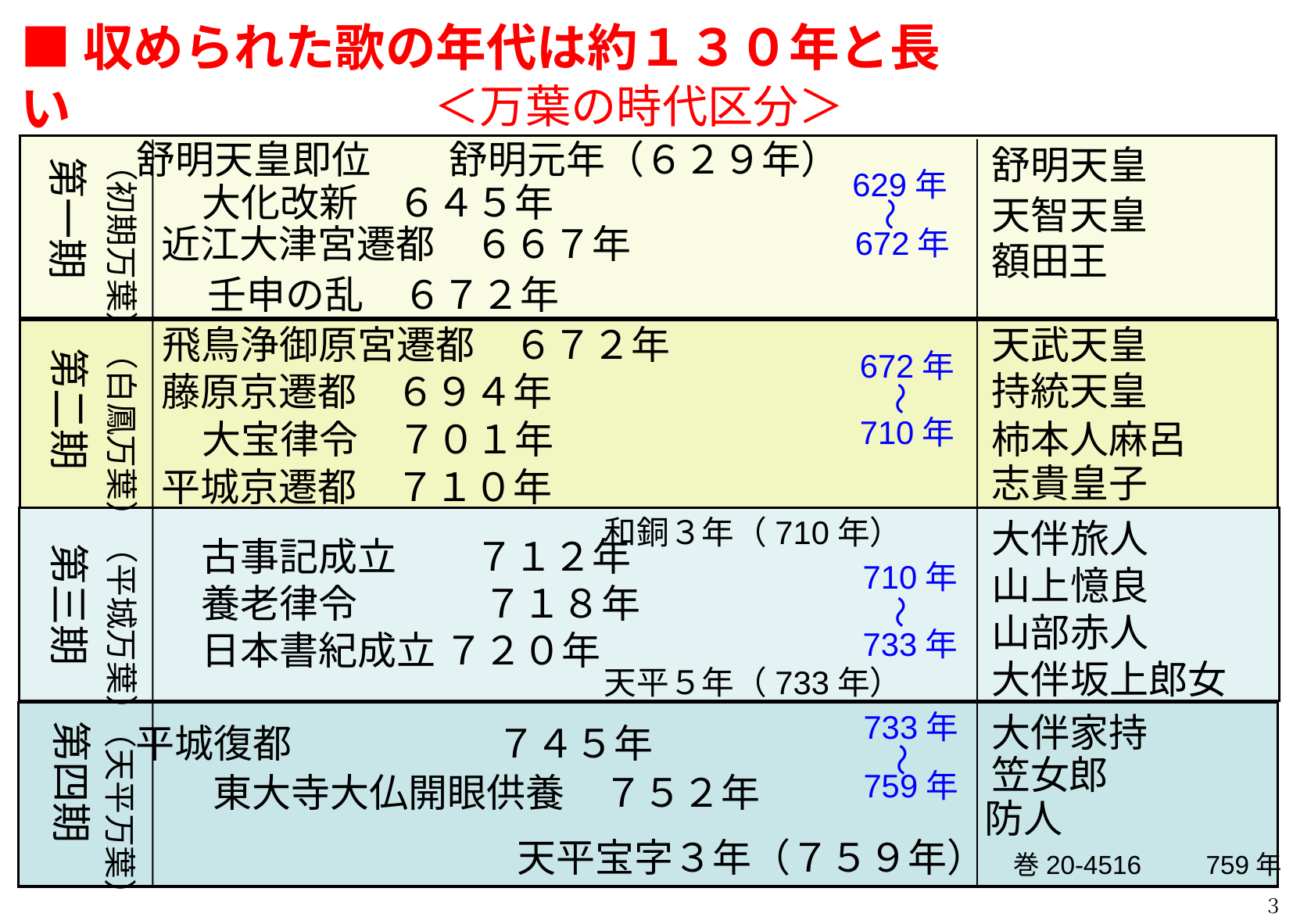

■収められた歌の年代は約１３０年と長い
＜万葉の時代区分＞
舒明天皇即位　　舒明元年（６２９年）
舒明天皇

（初期万葉）
第一期
629年
大化改新　６４５年
天智天皇
～
近江大津宮遷都　６６７年
672年
額田王
壬申の乱　６７２年
飛鳥浄御原宮遷都　６７２年
天武天皇

（白鳳万葉）
672年
第二期
持統天皇
藤原京遷都　６９４年
～
710年
大宝律令　７０１年
柿本人麻呂
志貴皇子
平城京遷都　７１０年
和銅３年（710年）

大伴旅人
山上憶良
山部赤人
大伴坂上郎女
（平城万葉）
古事記成立　　７１２年
養老律令　　　 ７１８年
日本書紀成立 ７２０年
第三期
710年
～
733年
天平５年（733年）
733年
大伴家持

（天平万葉）
平城復都　　　 　　７４５年
第四期
～
笠女郎
759年
東大寺大仏開眼供養　７５２年
防人
天平宝字３年（７５９年）
巻20-4516　　759年
３